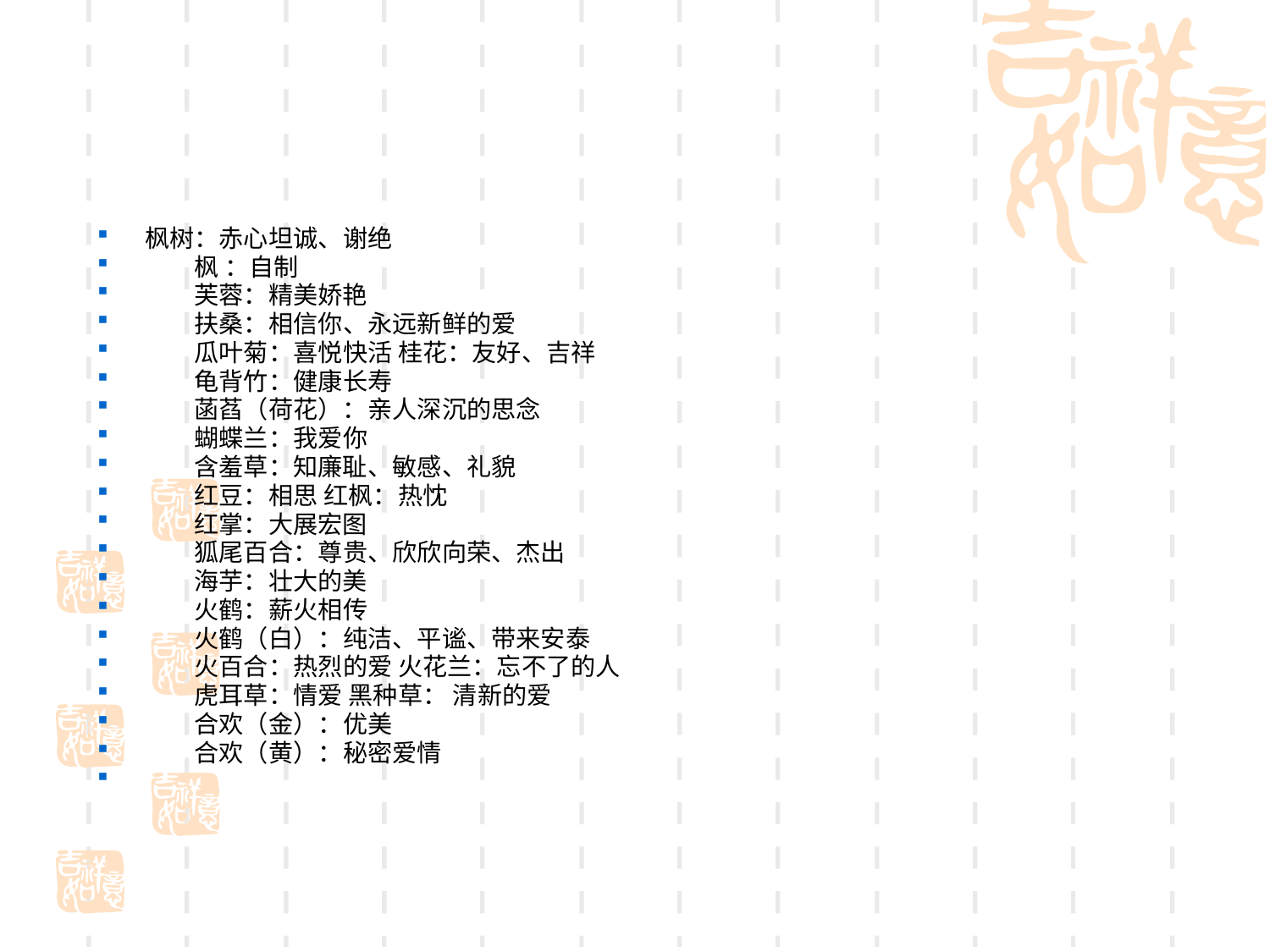

#
枫树：赤心坦诚、谢绝
　　枫 ：自制
　　芙蓉：精美娇艳
　　扶桑：相信你、永远新鲜的爱
　　瓜叶菊：喜悦快活 桂花：友好、吉祥
　　龟背竹：健康长寿
　　菡萏（荷花）：亲人深沉的思念
　　蝴蝶兰：我爱你
　　含羞草：知廉耻、敏感、礼貌
　　红豆：相思 红枫：热忱
　　红掌：大展宏图
　　狐尾百合：尊贵、欣欣向荣、杰出
　　海芋：壮大的美
　　火鹤：薪火相传
　　火鹤（白）：纯洁、平谧、带来安泰
　　火百合：热烈的爱 火花兰：忘不了的人
　　虎耳草：情爱 黑种草： 清新的爱
　　合欢（金）：优美
　　合欢（黄）：秘密爱情